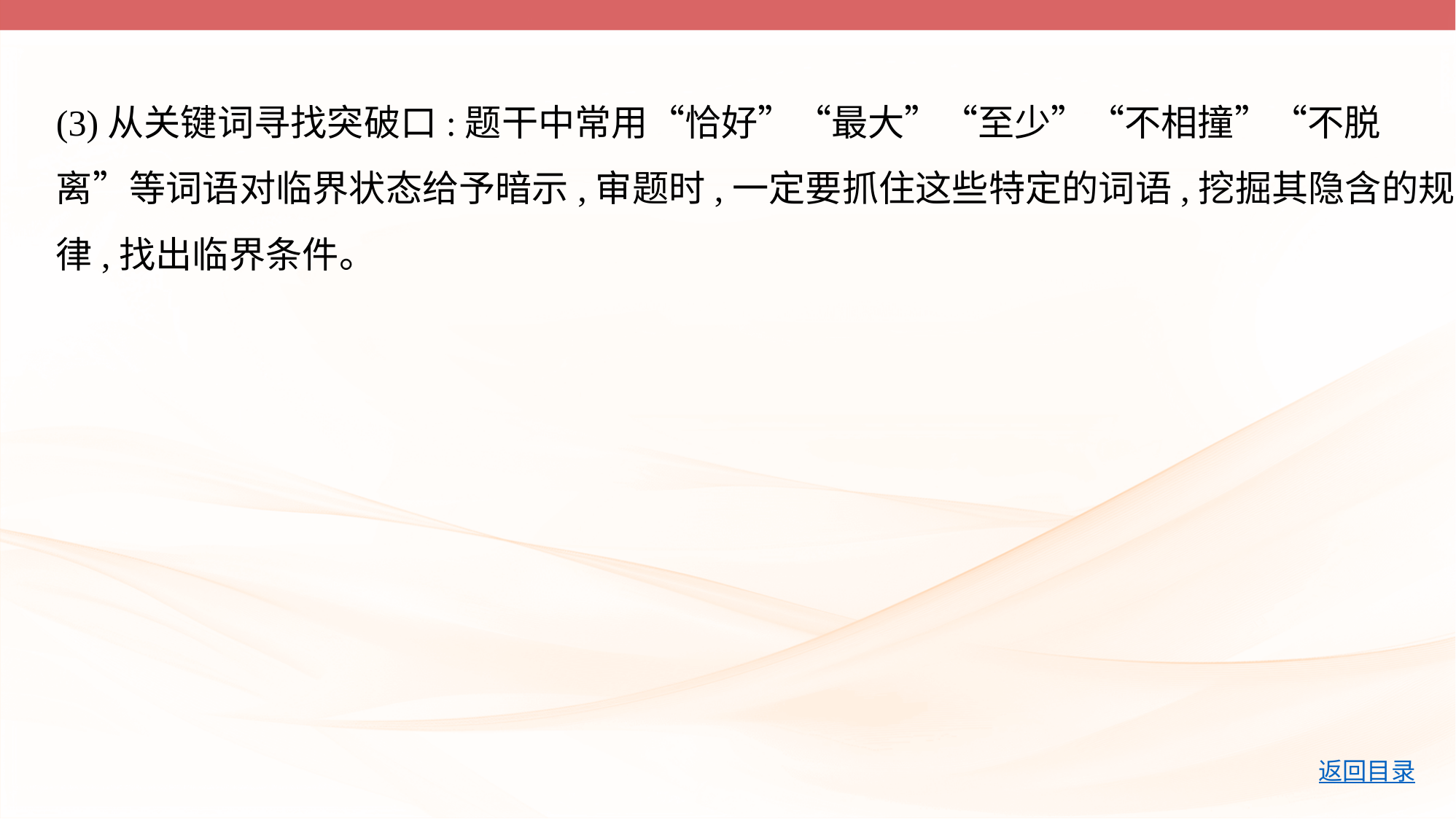

(3)从关键词寻找突破口:题干中常用“恰好”“最大”“至少”“不相撞”“不脱
离”等词语对临界状态给予暗示,审题时,一定要抓住这些特定的词语,挖掘其隐含的规
律,找出临界条件。